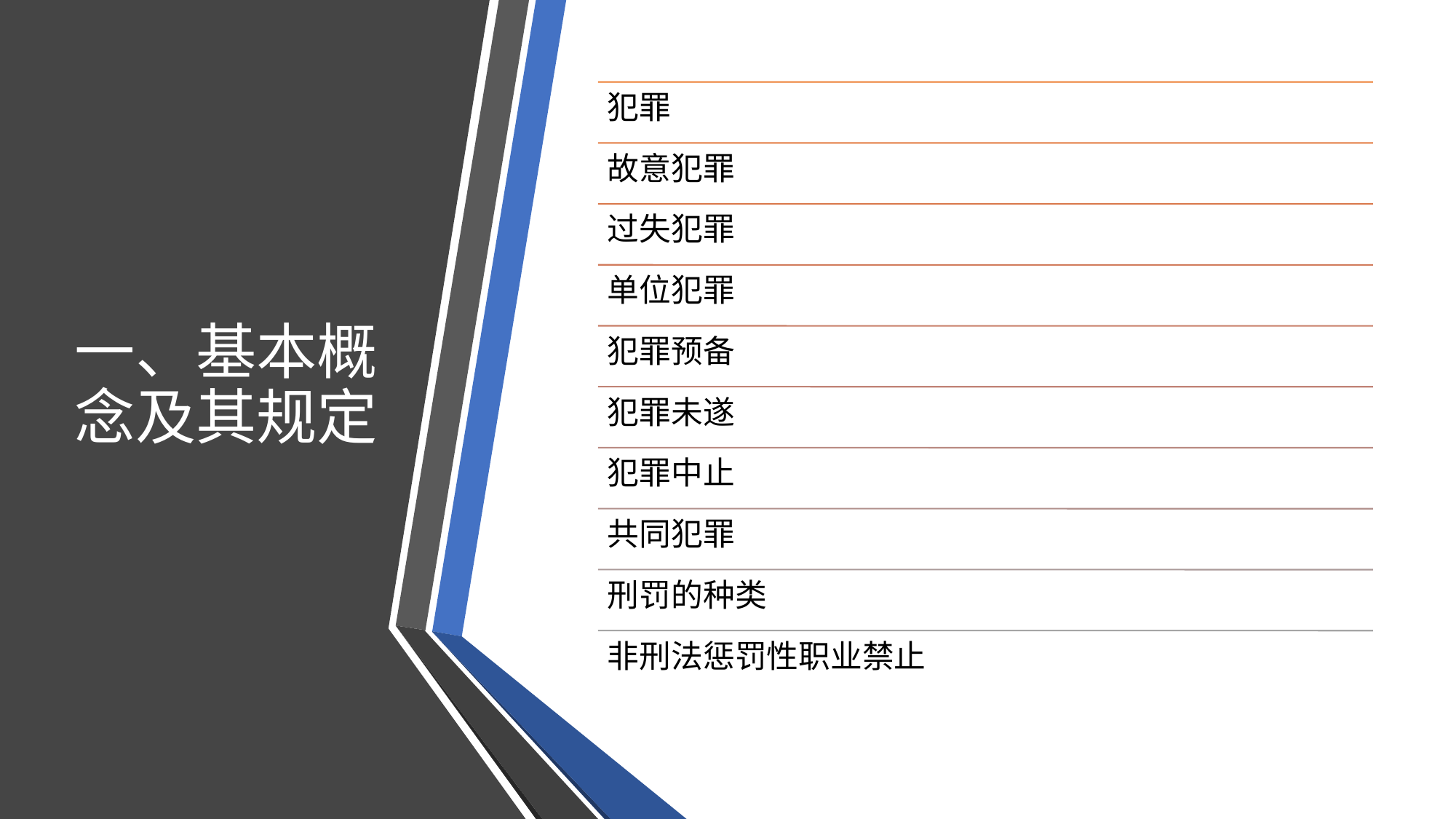

# 一、基本概念及其规定
犯罪
故意犯罪
过失犯罪
单位犯罪
犯罪预备
犯罪未遂
犯罪中止
共同犯罪
刑罚的种类
非刑法惩罚性职业禁止